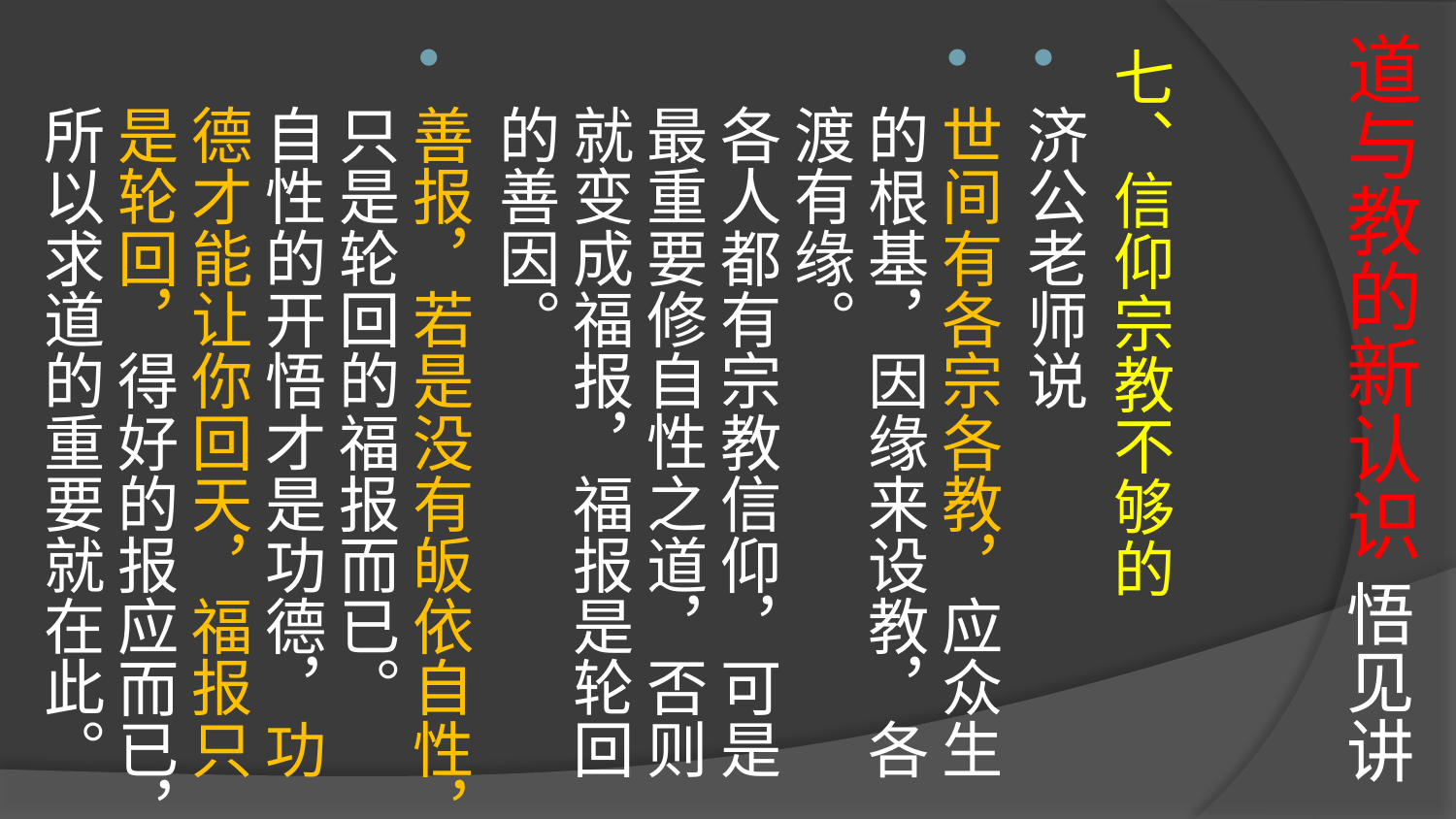

# 道与教的新认识 悟见讲
七、信仰宗教不够的
济公老师说
世间有各宗各教，应众生的根基，因缘来设教，各渡有缘。
各人都有宗教信仰，可是最重要修自性之道，否则就变成福报，福报是轮回的善因。
善报，若是没有皈依自性，只是轮回的福报而已。
自性的开悟才是功德，功德才能让你回天，福报只是轮回，得好的报应而已，所以求道的重要就在此。